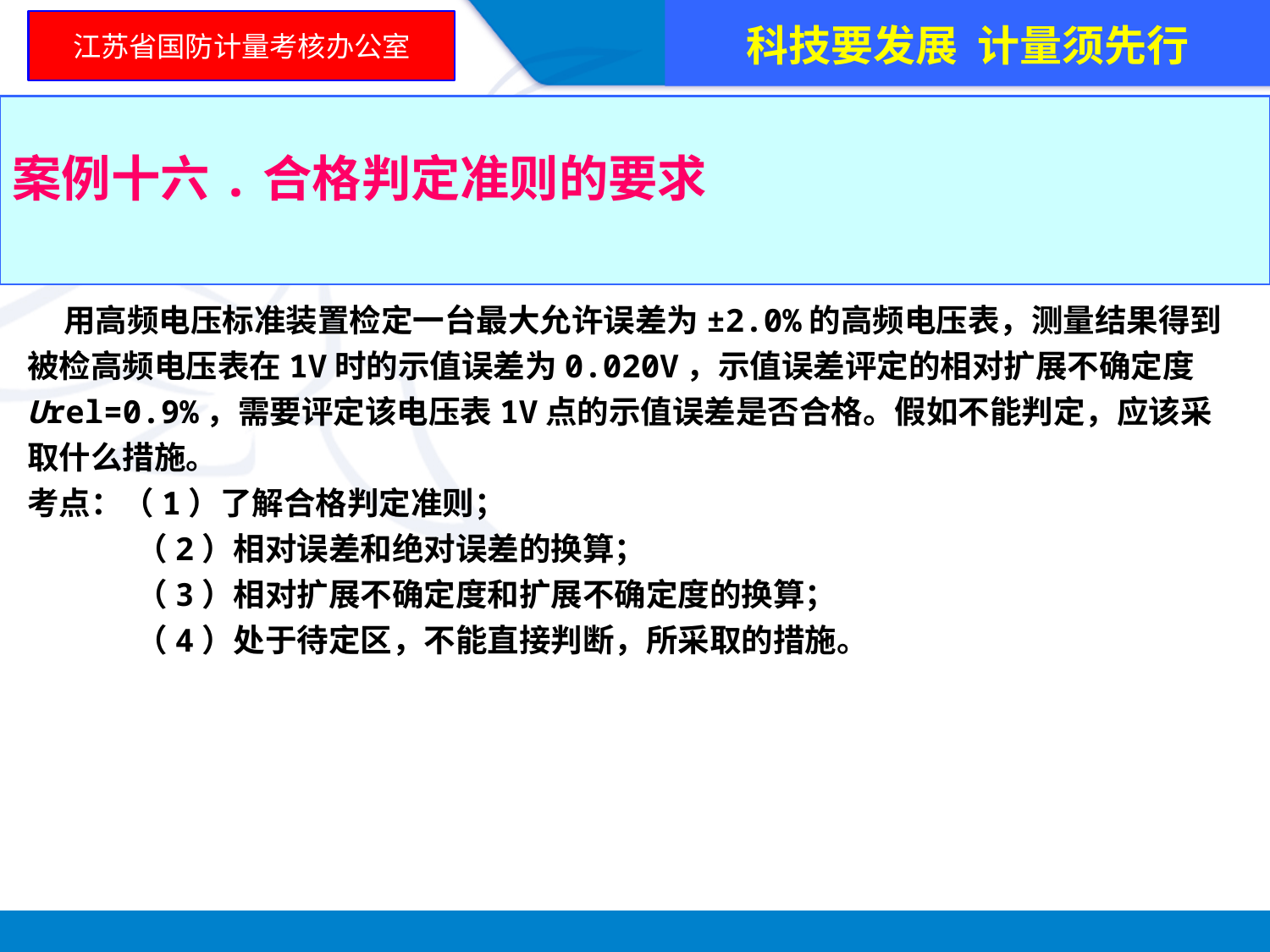

科技要发展  计量须先行
江苏省国防计量考核办公室

案例十六.合格判定准则的要求

    用高频电压标准装置检定一台最大允许误差为±2.0%的高频电压表，测量结果得到被检高频电压表在1V时的示值误差为0.020V，示值误差评定的相对扩展不确定度Urel=0.9%，需要评定该电压表1V点的示值误差是否合格。假如不能判定，应该采取什么措施。
考点：（1）了解合格判定准则；
              （2）相对误差和绝对误差的换算；
              （3）相对扩展不确定度和扩展不确定度的换算；
              （4）处于待定区，不能直接判断，所采取的措施。